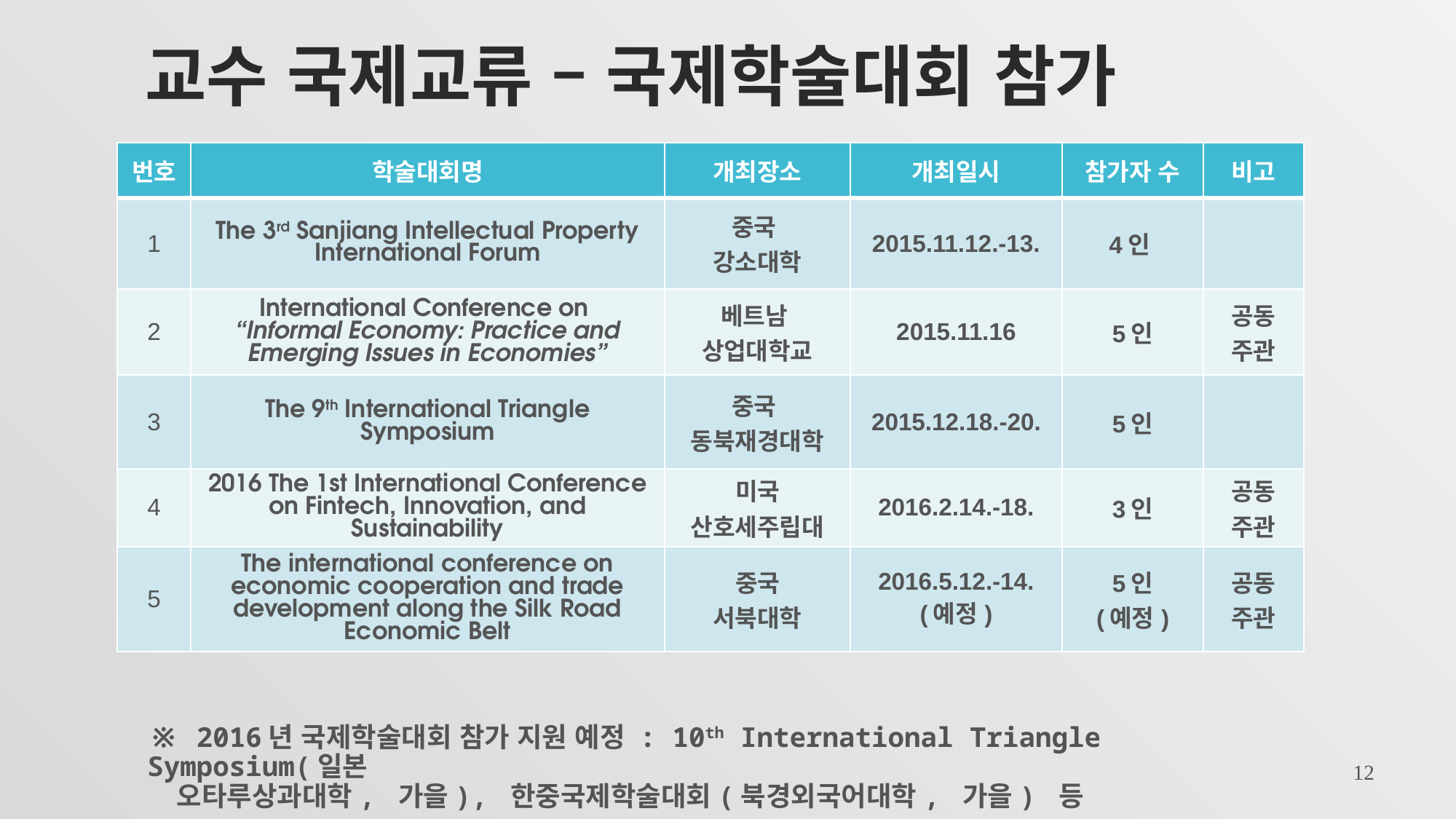

# 교수 국제교류 – 국제학술대회 참가
| 번호 | 학술대회명 | 개최장소 | 개최일시 | 참가자 수 | 비고 |
| --- | --- | --- | --- | --- | --- |
| 1 | The 3rd Sanjiang Intellectual Property International Forum | 중국 강소대학 | 2015.11.12.-13. | 4인 |  |
| 2 | International Conference on “Informal Economy: Practice and Emerging Issues in Economies” | 베트남 상업대학교 | 2015.11.16 | 5인 | 공동 주관 |
| 3 | The 9th International Triangle Symposium | 중국 동북재경대학 | 2015.12.18.-20. | 5인 |  |
| 4 | 2016 The 1st International Conference on Fintech, Innovation, and Sustainability | 미국 산호세주립대 | 2016.2.14.-18. | 3인 | 공동 주관 |
| 5 | The international conference on economic cooperation and trade development along the Silk Road Economic Belt | 중국 서북대학 | 2016.5.12.-14. (예정) | 5인 (예정) | 공동 주관 |
※ 2016년 국제학술대회 참가 지원 예정 : 10th International Triangle Symposium(일본
   오타루상과대학, 가을), 한중국제학술대회(북경외국어대학, 가을) 등
12